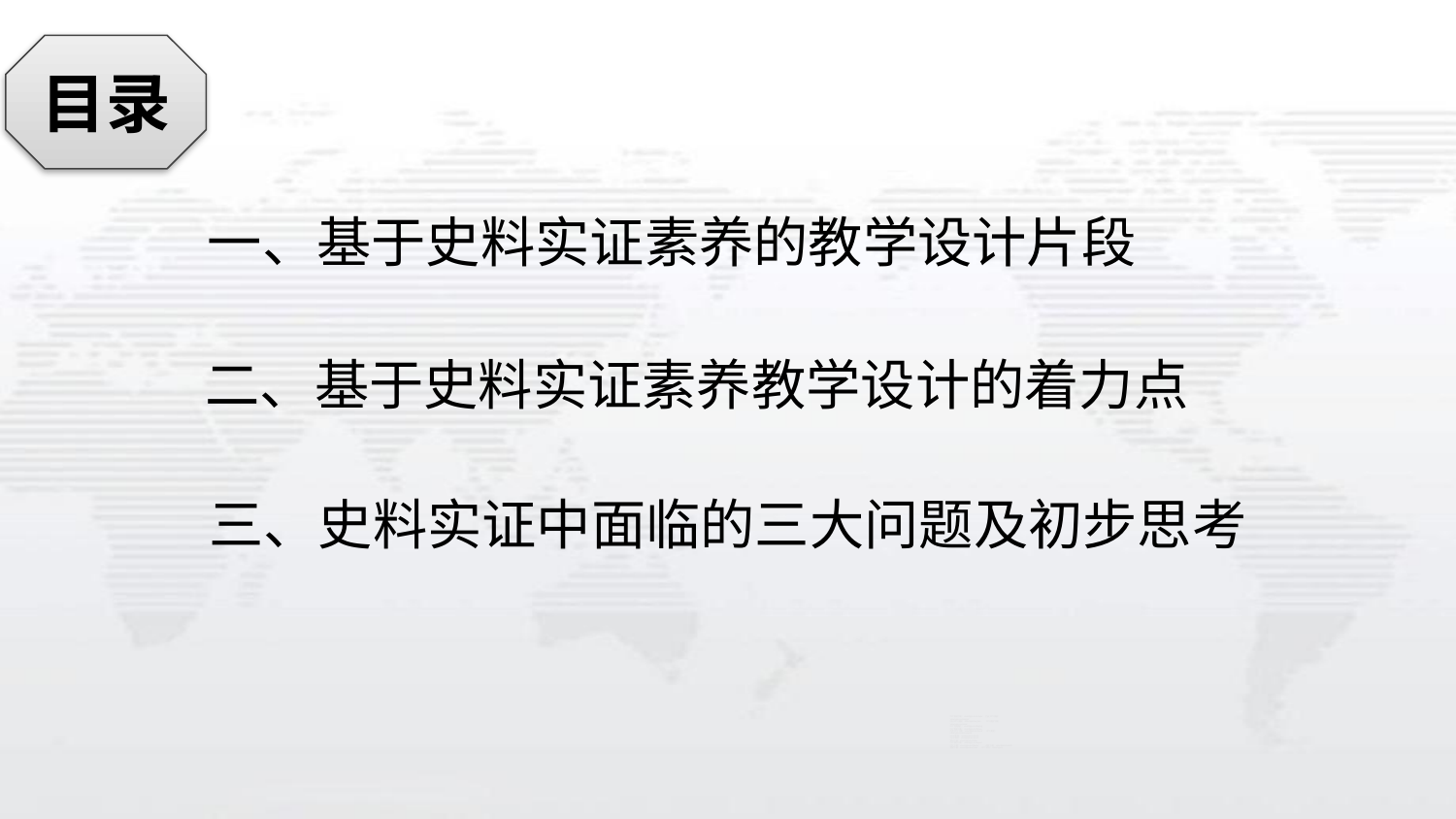

目录
一、基于史料实证素养的教学设计片段
二、基于史料实证素养教学设计的着力点
三、史料实证中面临的三大问题及初步思考